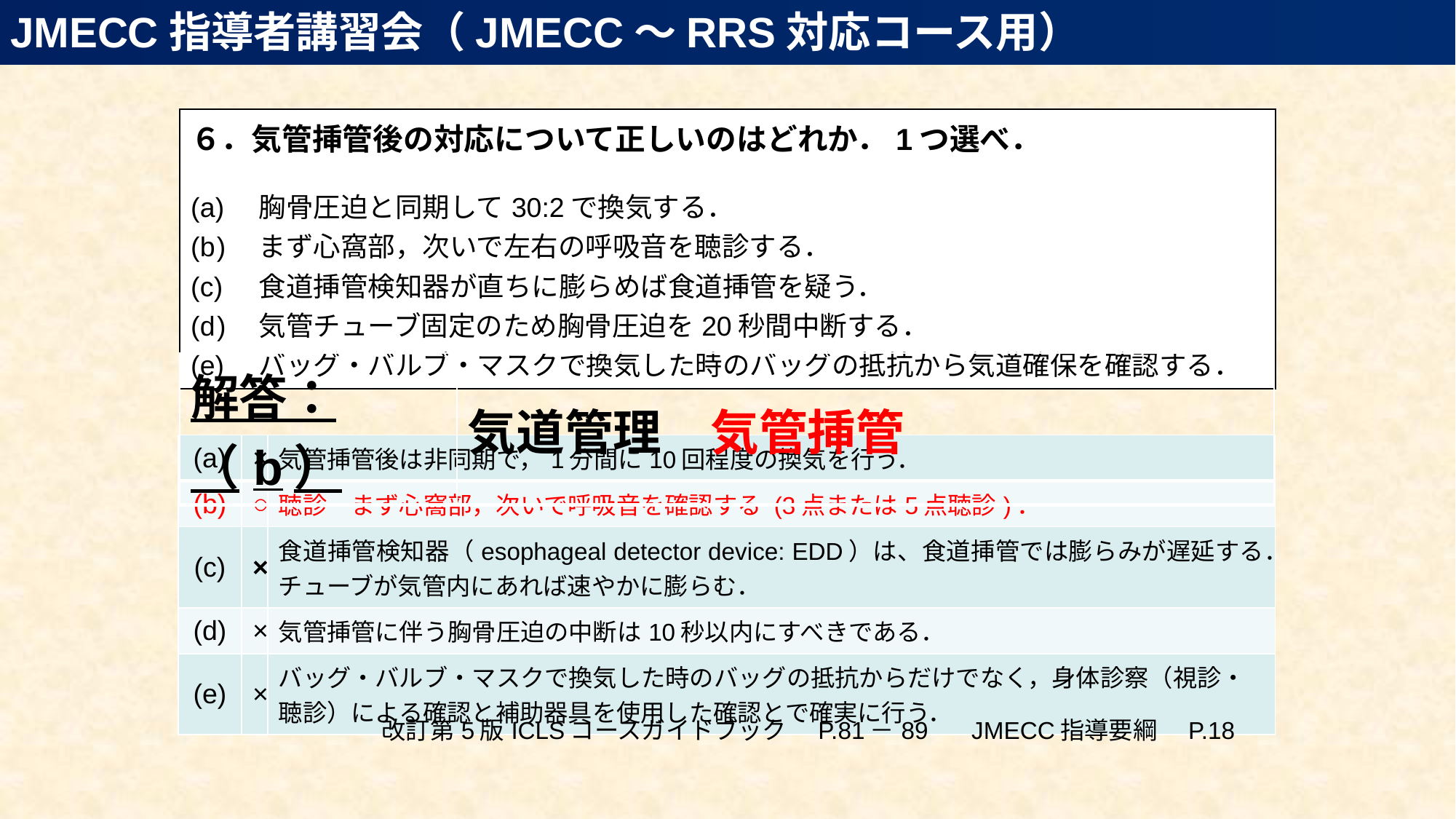

JMECC指導者講習会（JMECC～RRS対応コース用）
| ６．気管挿管後の対応について正しいのはどれか．1つ選べ． 　胸骨圧迫と同期して30:2で換気する． 　まず心窩部，次いで左右の呼吸音を聴診する． 　食道挿管検知器が直ちに膨らめば食道挿管を疑う． 　気管チューブ固定のため胸骨圧迫を20秒間中断する． 　バッグ・バルブ・マスクで換気した時のバッグの抵抗から気道確保を確認する． |
| --- |
| 解答：（b） | 気道管理　気管挿管 |
| --- | --- |
| (a) | × | 気管挿管後は非同期で，1分間に10回程度の換気を行う． |
| --- | --- | --- |
| (b) | ○ | 聴診－まず心窩部，次いで呼吸音を確認する (3点または5点聴診)． |
| (c) | × | 食道挿管検知器（esophageal detector device: EDD）は、食道挿管では膨らみが遅延する． チューブが気管内にあれば速やかに膨らむ． |
| (d) | × | 気管挿管に伴う胸骨圧迫の中断は10秒以内にすべきである． |
| (e) | × | バッグ・バルブ・マスクで換気した時のバッグの抵抗からだけでなく，身体診察（視診・聴診）による確認と補助器具を使用した確認とで確実に行う． |
| 改訂第5版ICLSコースガイドブック　P.81－89 　JMECC指導要綱　P.18 |
| --- |